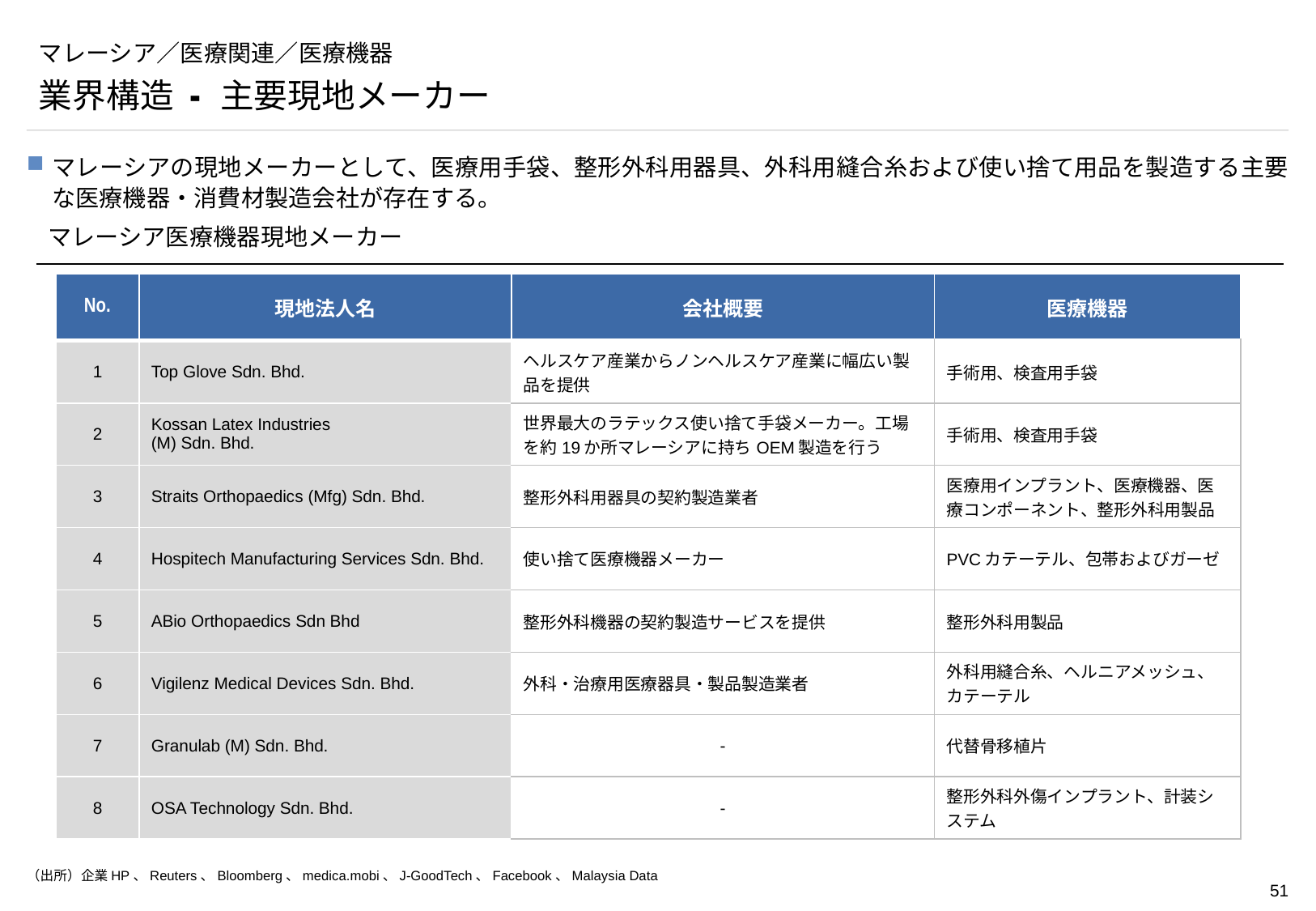

# マレーシア／医療関連／医療機器
業界構造 - 主要現地メーカー
マレーシアの現地メーカーとして、医療用手袋、整形外科用器具、外科用縫合糸および使い捨て用品を製造する主要な医療機器・消費材製造会社が存在する。
マレーシア医療機器現地メーカー
| No. | 現地法人名 | 会社概要 | 医療機器 |
| --- | --- | --- | --- |
| 1 | Top Glove Sdn. Bhd. | ヘルスケア産業からノンヘルスケア産業に幅広い製品を提供 | 手術用、検査用手袋 |
| 2 | Kossan Latex Industries (M) Sdn. Bhd. | 世界最大のラテックス使い捨て手袋メーカー。工場を約19か所マレーシアに持ちOEM製造を行う | 手術用、検査用手袋 |
| 3 | Straits Orthopaedics (Mfg) Sdn. Bhd. | 整形外科用器具の契約製造業者 | 医療用インプラント、医療機器、医療コンポーネント、整形外科用製品 |
| 4 | Hospitech Manufacturing Services Sdn. Bhd. | 使い捨て医療機器メーカー | PVCカテーテル、包帯およびガーゼ |
| 5 | ABio Orthopaedics Sdn Bhd | 整形外科機器の契約製造サービスを提供 | 整形外科用製品 |
| 6 | Vigilenz Medical Devices Sdn. Bhd. | 外科・治療用医療器具・製品製造業者 | 外科用縫合糸、ヘルニアメッシュ、カテーテル |
| 7 | Granulab (M) Sdn. Bhd. | - | 代替骨移植片 |
| 8 | OSA Technology Sdn. Bhd. | - | 整形外科外傷インプラント、計装システム |
（出所）企業HP、Reuters、Bloomberg、medica.mobi、J-GoodTech、Facebook、Malaysia Data